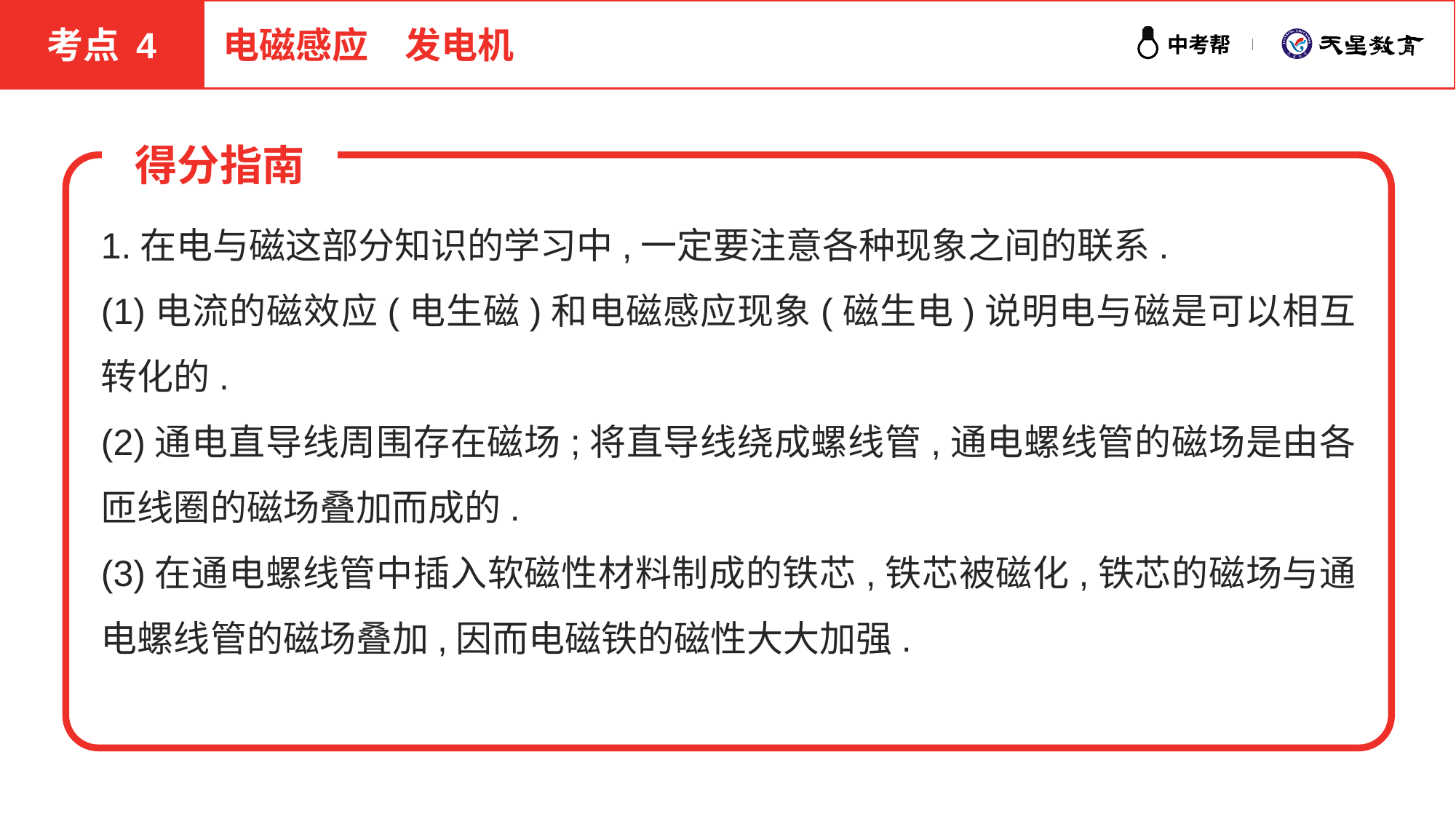

考点 4
电磁感应　发电机
得分指南

1.在电与磁这部分知识的学习中,一定要注意各种现象之间的联系.
(1)电流的磁效应(电生磁)和电磁感应现象(磁生电)说明电与磁是可以相互转化的.
(2)通电直导线周围存在磁场;将直导线绕成螺线管,通电螺线管的磁场是由各匝线圈的磁场叠加而成的.
(3)在通电螺线管中插入软磁性材料制成的铁芯,铁芯被磁化,铁芯的磁场与通电螺线管的磁场叠加,因而电磁铁的磁性大大加强.